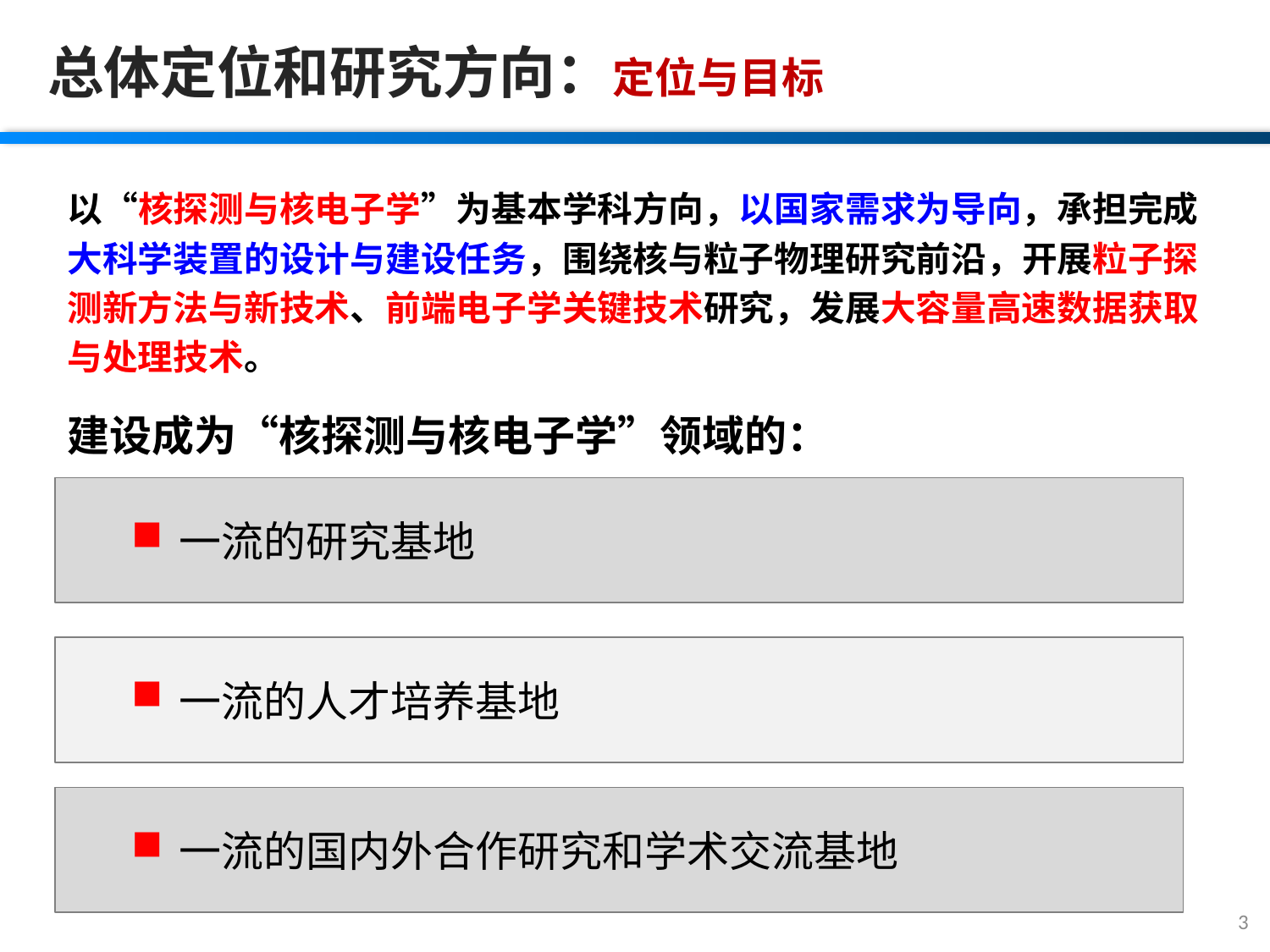

总体定位和研究方向：定位与目标

以“核探测与核电子学”为基本学科方向，以国家需求为导向，承担完成大科学装置的设计与建设任务，围绕核与粒子物理研究前沿，开展粒子探测新方法与新技术、前端电子学关键技术研究，发展大容量高速数据获取与处理技术。
建设成为“核探测与核电子学”领域的：
一流的研究基地
一流的人才培养基地
一流的国内外合作研究和学术交流基地
3